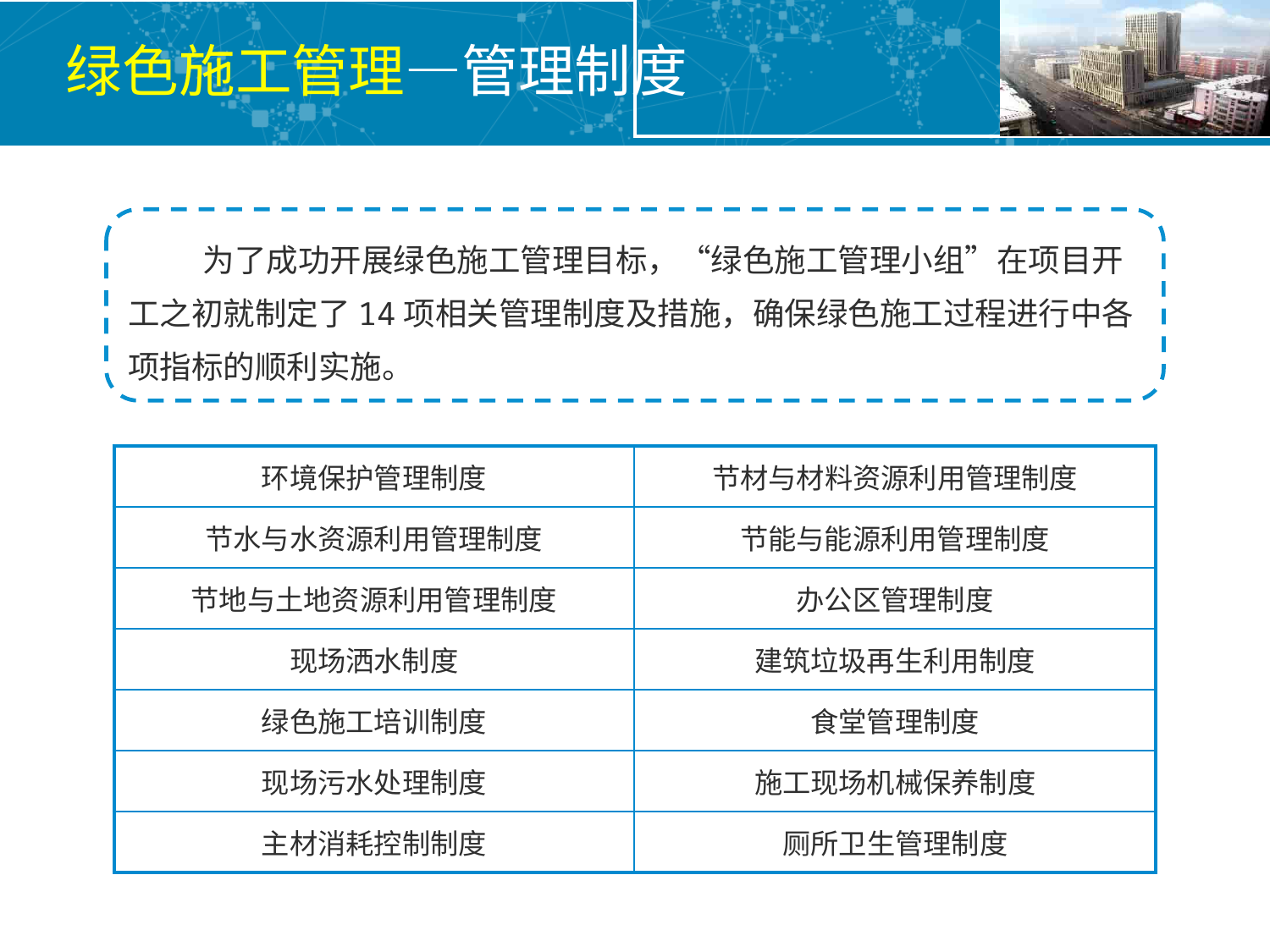

绿色施工管理—管理制度
为了成功开展绿色施工管理目标，“绿色施工管理小组”在项目开工之初就制定了14项相关管理制度及措施，确保绿色施工过程进行中各项指标的顺利实施。
| 环境保护管理制度 | 节材与材料资源利用管理制度 |
| --- | --- |
| 节水与水资源利用管理制度 | 节能与能源利用管理制度 |
| 节地与土地资源利用管理制度 | 办公区管理制度 |
| 现场洒水制度 | 建筑垃圾再生利用制度 |
| 绿色施工培训制度 | 食堂管理制度 |
| 现场污水处理制度 | 施工现场机械保养制度 |
| 主材消耗控制制度 | 厕所卫生管理制度 |